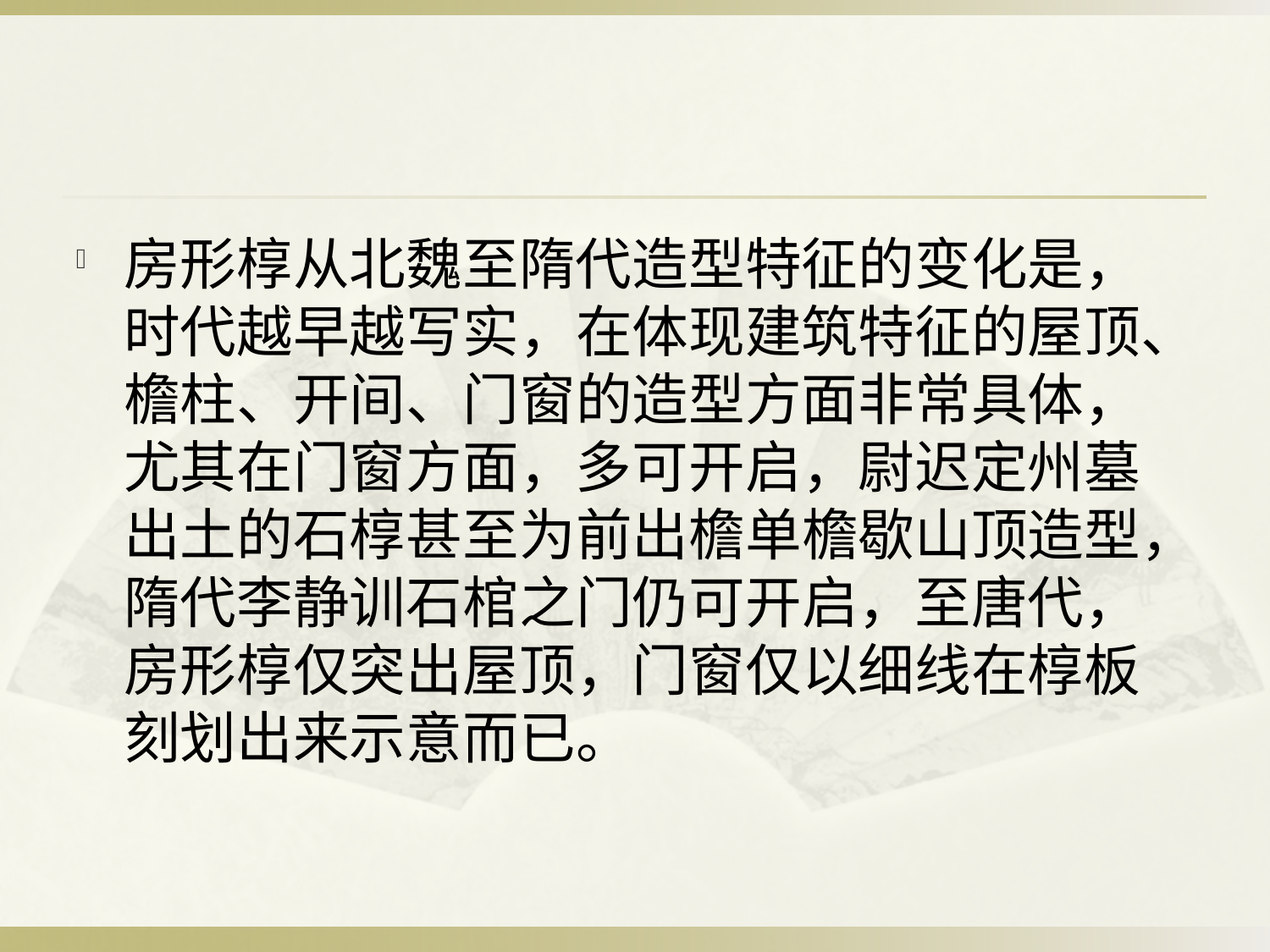

#
房形椁从北魏至隋代造型特征的变化是，时代越早越写实，在体现建筑特征的屋顶、檐柱、开间、门窗的造型方面非常具体，尤其在门窗方面，多可开启，尉迟定州墓出土的石椁甚至为前出檐单檐歇山顶造型，隋代李静训石棺之门仍可开启，至唐代，房形椁仅突出屋顶，门窗仅以细线在椁板刻划出来示意而已。